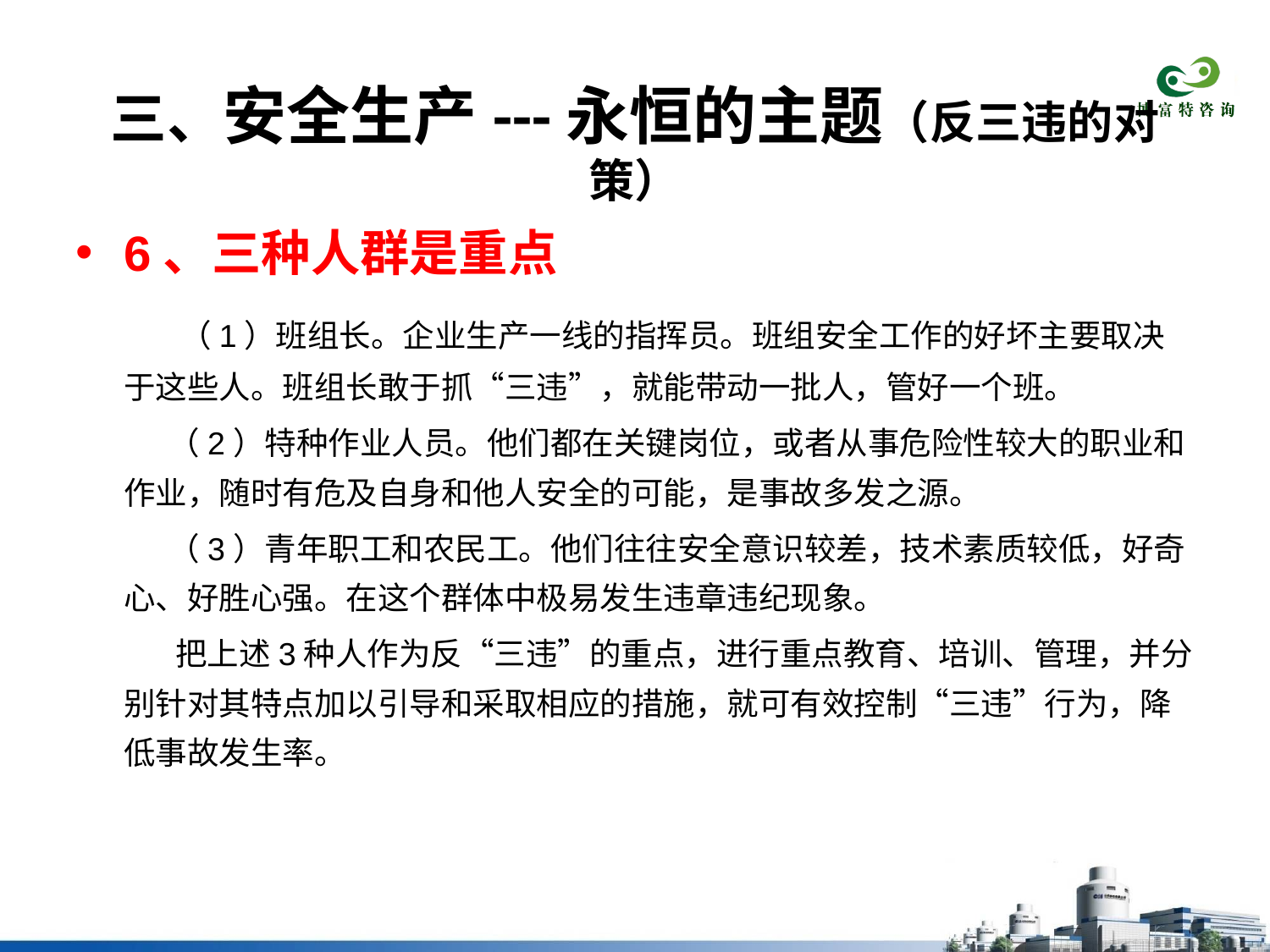

# 三、安全生产---永恒的主题（反三违的对策）
6、三种人群是重点
　　  （1）班组长。企业生产一线的指挥员。班组安全工作的好坏主要取决于这些人。班组长敢于抓“三违”，就能带动一批人，管好一个班。
　　    （2）特种作业人员。他们都在关键岗位，或者从事危险性较大的职业和作业，随时有危及自身和他人安全的可能，是事故多发之源。
　　    （3）青年职工和农民工。他们往往安全意识较差，技术素质较低，好奇心、好胜心强。在这个群体中极易发生违章违纪现象。
　　     把上述3种人作为反“三违”的重点，进行重点教育、培训、管理，并分别针对其特点加以引导和采取相应的措施，就可有效控制“三违”行为，降低事故发生率。